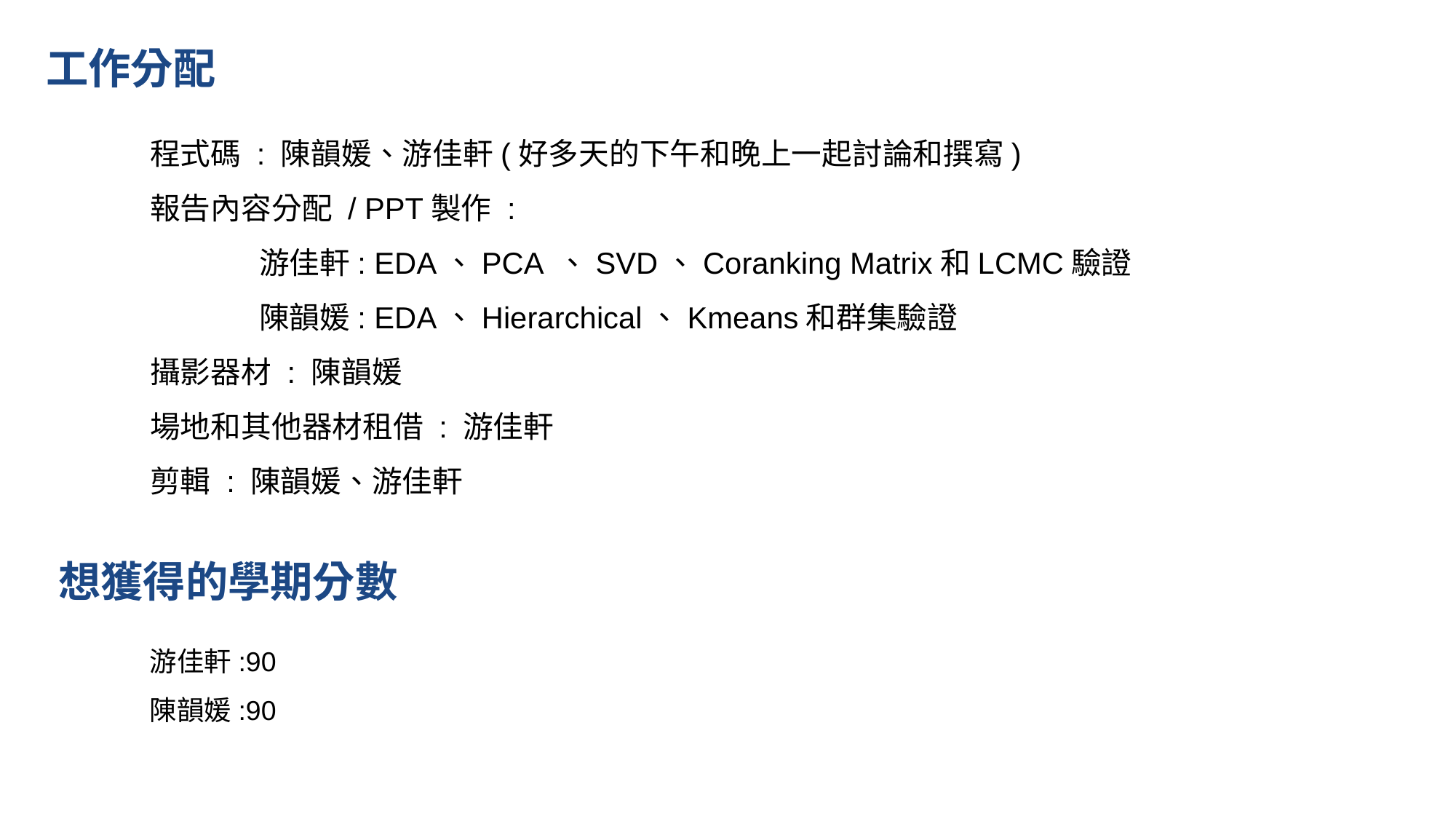

工作分配
程式碼 : 陳韻媛、游佳軒(好多天的下午和晚上一起討論和撰寫)
報告內容分配 / PPT製作 :
	游佳軒: EDA、PCA 、SVD、Coranking Matrix和LCMC驗證
	陳韻媛: EDA、Hierarchical、Kmeans和群集驗證
攝影器材 : 陳韻媛
場地和其他器材租借 : 游佳軒
剪輯 : 陳韻媛、游佳軒

想獲得的學期分數

游佳軒:90
陳韻媛:90